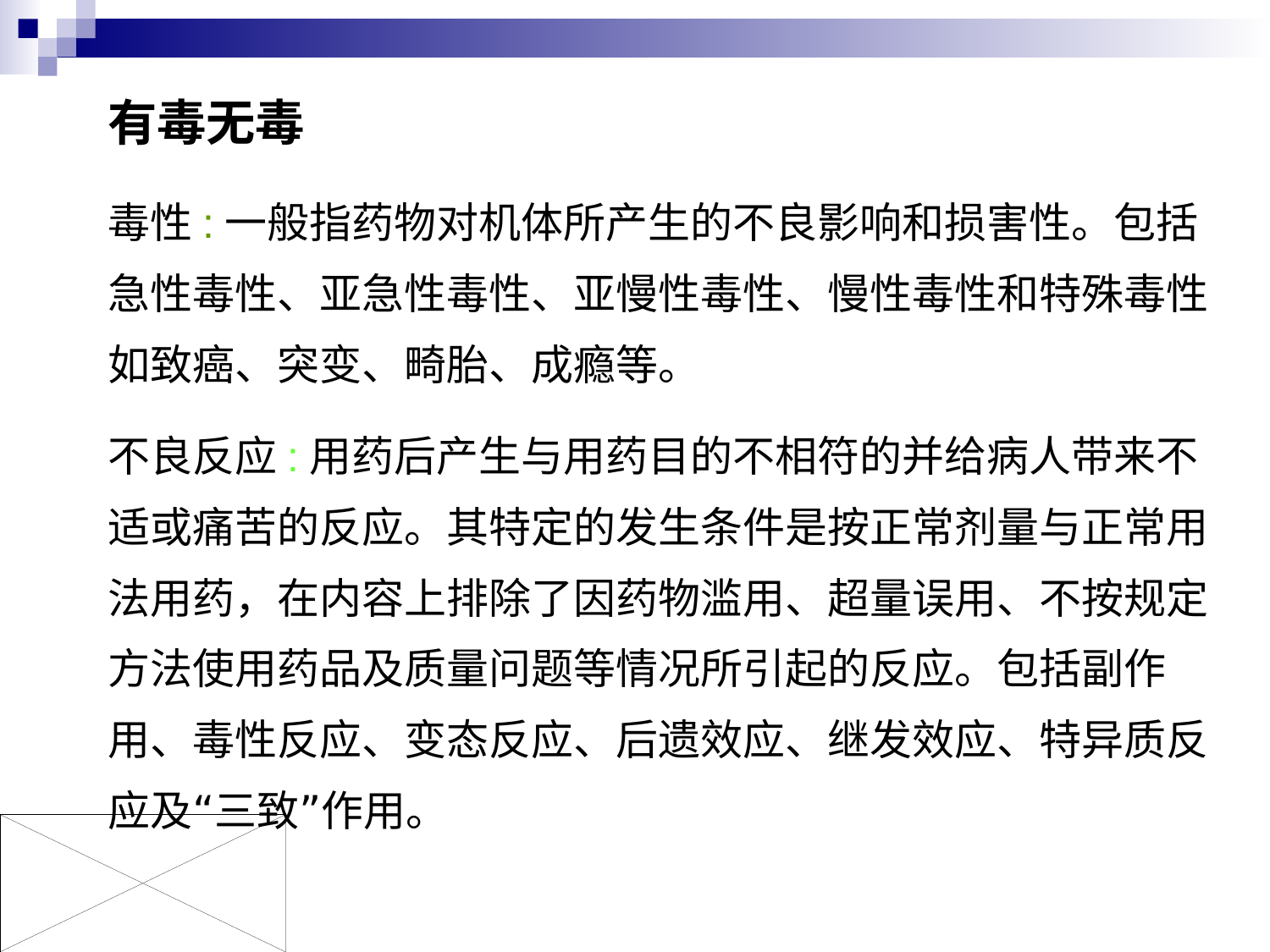

有毒无毒
毒性:一般指药物对机体所产生的不良影响和损害性。包括急性毒性、亚急性毒性、亚慢性毒性、慢性毒性和特殊毒性如致癌、突变、畸胎、成瘾等。
不良反应:用药后产生与用药目的不相符的并给病人带来不适或痛苦的反应。其特定的发生条件是按正常剂量与正常用法用药，在内容上排除了因药物滥用、超量误用、不按规定方法使用药品及质量问题等情况所引起的反应。包括副作用、毒性反应、变态反应、后遗效应、继发效应、特异质反应及“三致”作用。